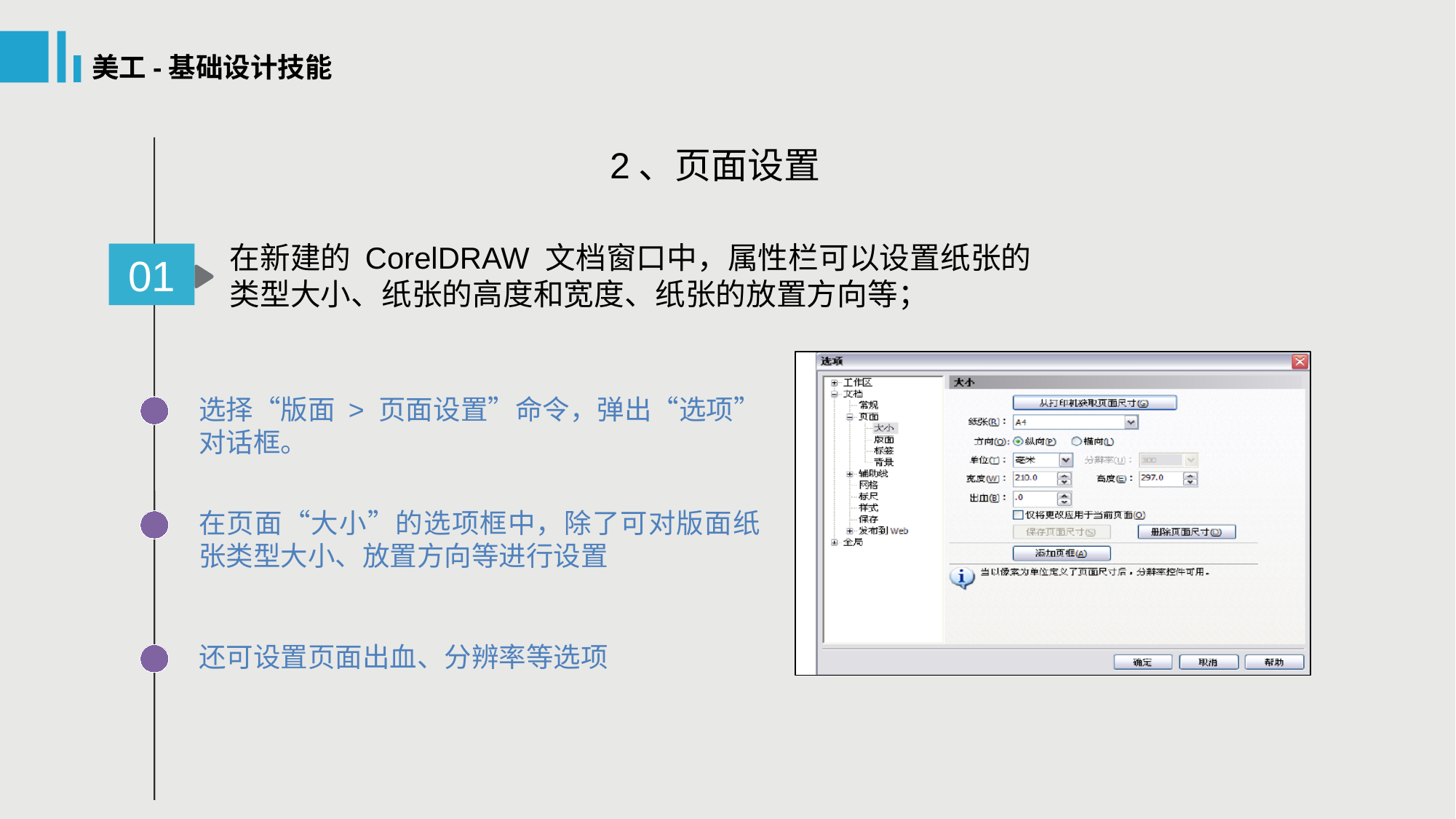

美工-基础设计技能

2、页面设置
在新建的 CorelDRAW 文档窗口中，属性栏可以设置纸张的
类型大小、纸张的高度和宽度、纸张的放置方向等；
01

选择“版面 > 页面设置”命令，弹出“选项”对话框。

在页面“大小”的选项框中，除了可对版面纸张类型大小、放置方向等进行设置

还可设置页面出血、分辨率等选项